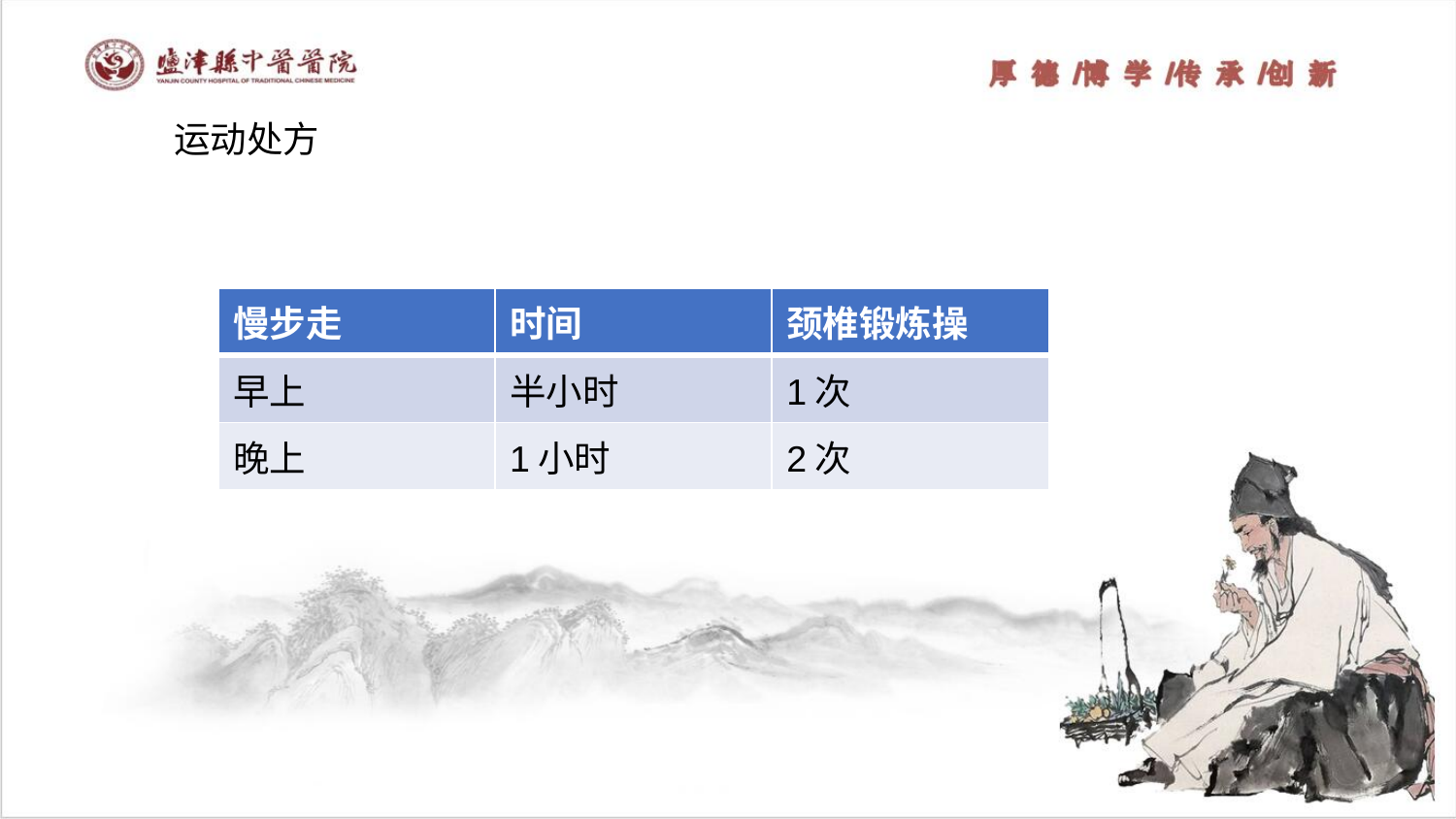

运动处方
| 慢步走 | 时间 | 颈椎锻炼操 |
| --- | --- | --- |
| 早上 | 半小时 | 1次 |
| 晚上 | 1小时 | 2次 |